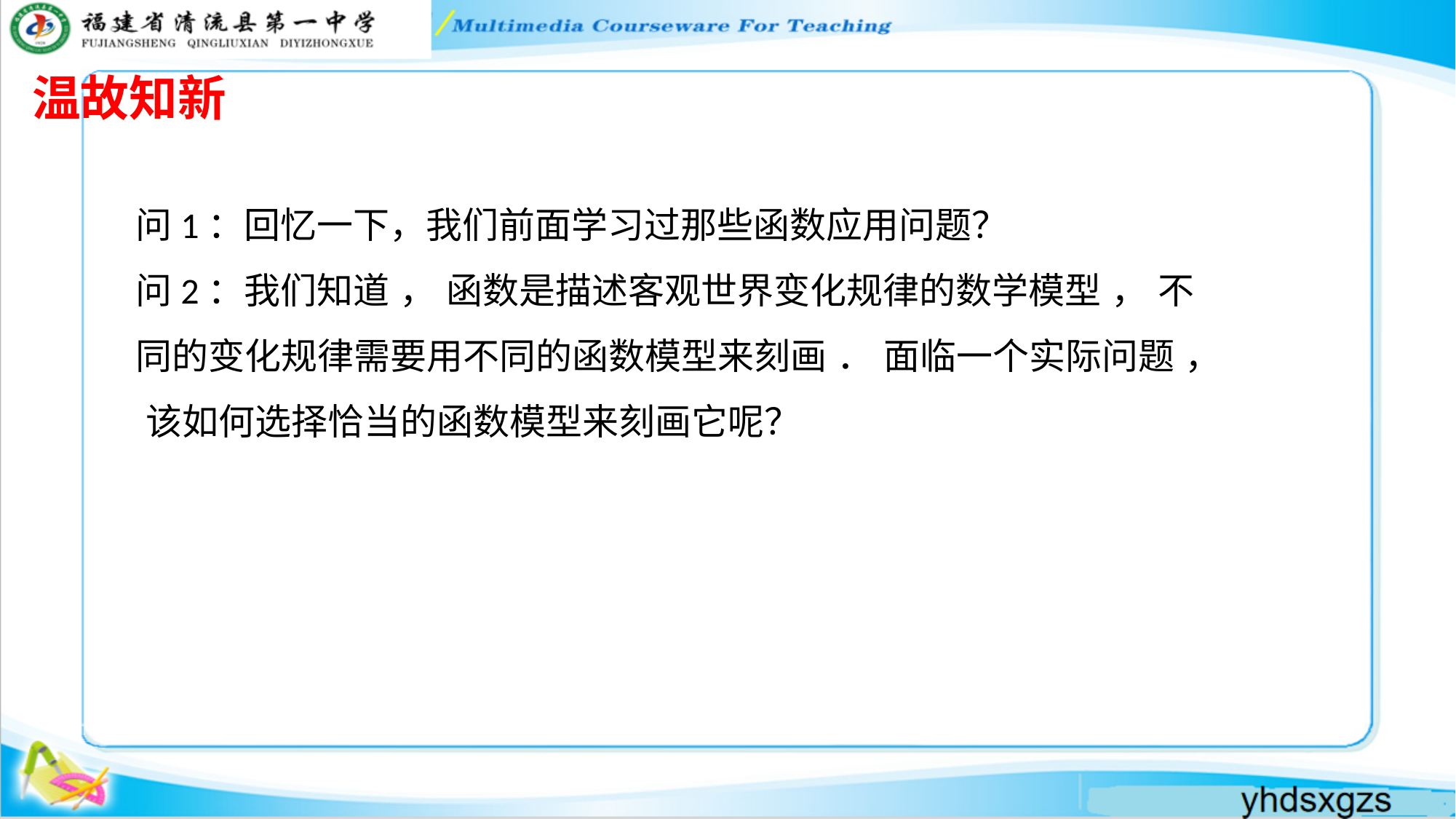

温故知新
问1：回忆一下，我们前面学习过那些函数应用问题？
问2：我们知道 ， 函数是描述客观世界变化规律的数学模型 ， 不同的变化规律需要用不同的函数模型来刻画 ． 面临一个实际问题 ， 该如何选择恰当的函数模型来刻画它呢？